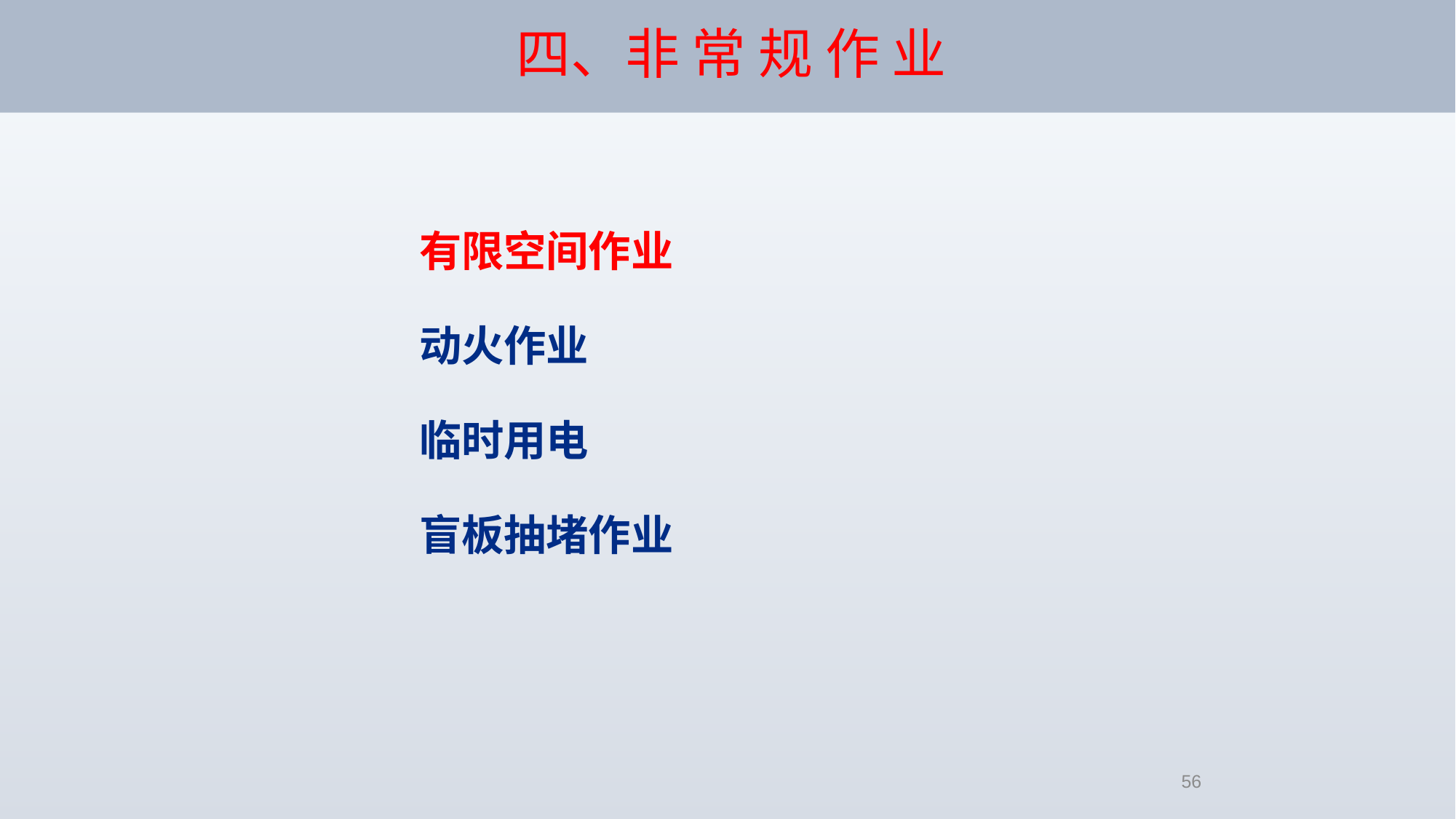

# 四、非 常 规 作 业

有限空间作业
动火作业
临时用电
盲板抽堵作业

56